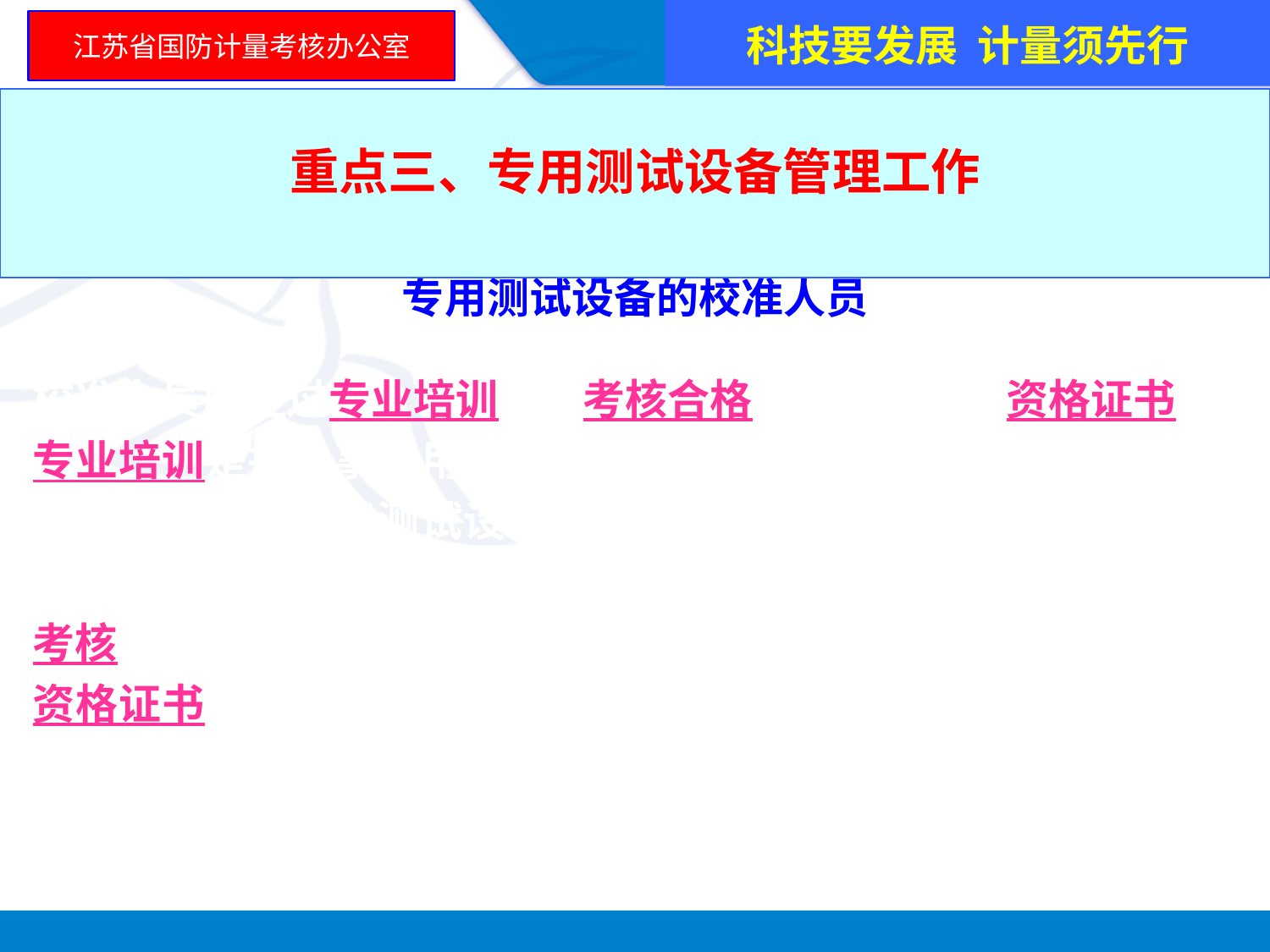

科技要发展  计量须先行
江苏省国防计量考核办公室
重点三、专用测试设备管理工作

专用测试设备的校准人员

校准人员应经过专业培训并经考核合格、持有相应的资格证书。
专业培训是指从事专用测试设备所需的专业知识培训，应包括计量基础知识和专用测试设备的知识，以及与校准专用测试设备相关的知识和操作技能。
考核通常采用笔试和面试相结合的方式。
资格证书可以是计量检定员证（相关参数），也可以单位认可其具有校准能力的资格证书。但出具校准证书、计量确认标记的人员必须是计量检定人员。